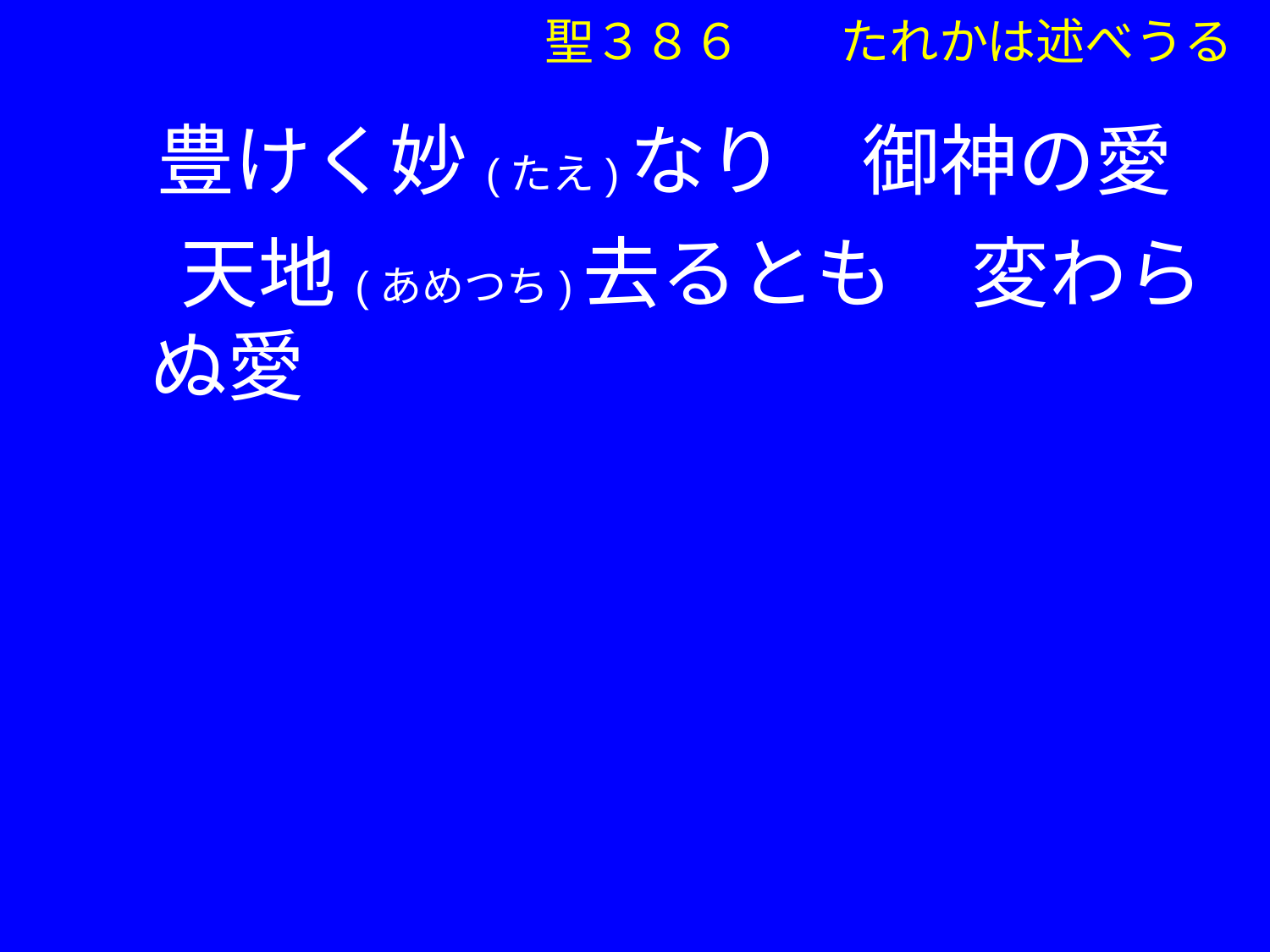

豊けく妙(たえ)なり　御神の愛
　天地(あめつち)去るとも　変わらぬ愛
聖３８６　　たれかは述べうる